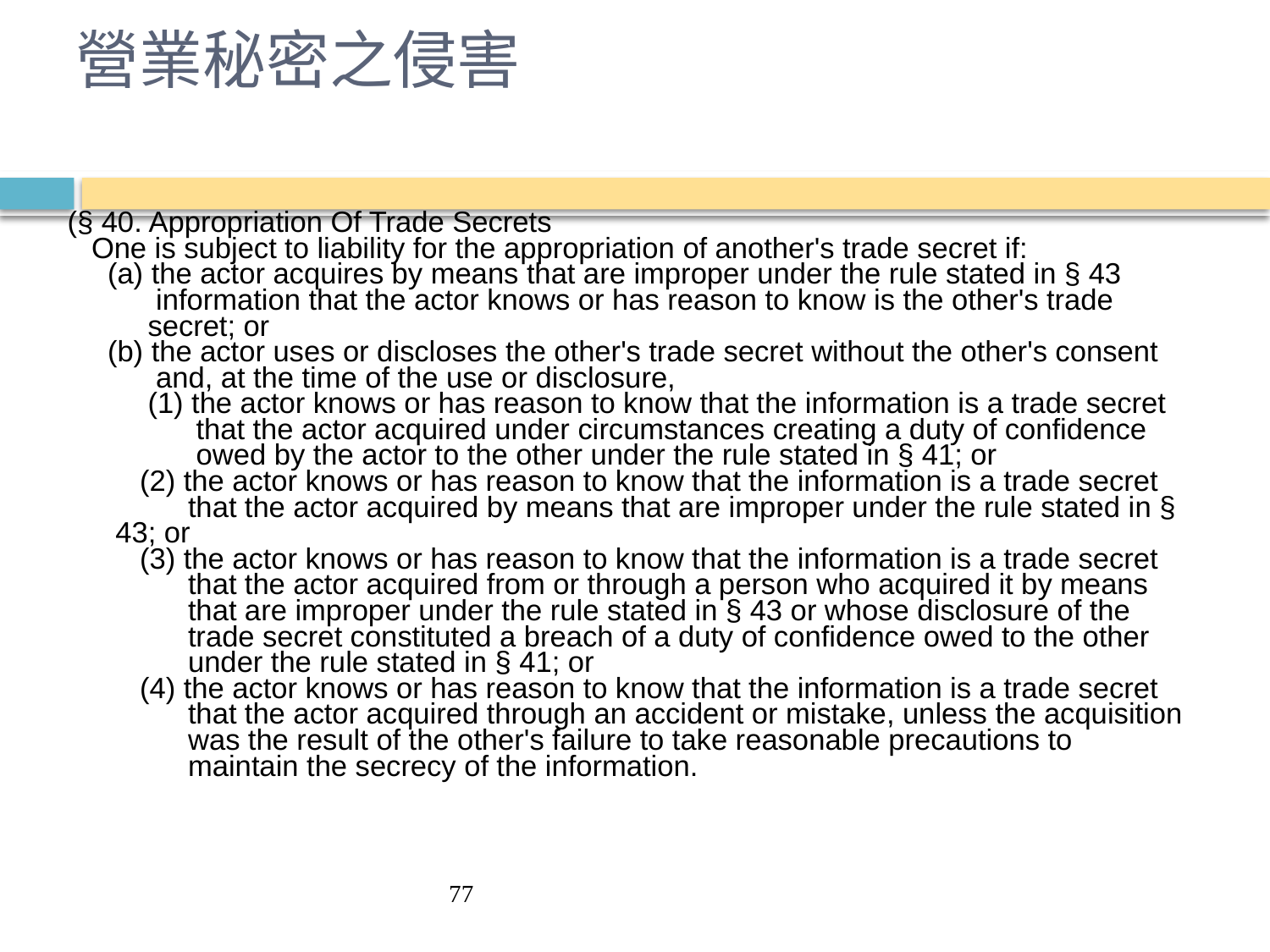

# 營業秘密之侵害
(§ 40. Appropriation Of Trade Secrets
   One is subject to liability for the appropriation of another's trade secret if:
     (a) the actor acquires by means that are improper under the rule stated in § 43
           information that the actor knows or has reason to know is the other's trade
          secret; or
     (b) the actor uses or discloses the other's trade secret without the other's consent
           and, at the time of the use or disclosure,
          (1) the actor knows or has reason to know that the information is a trade secret
                that the actor acquired under circumstances creating a duty of confidence
                owed by the actor to the other under the rule stated in § 41; or
         (2) the actor knows or has reason to know that the information is a trade secret
               that the actor acquired by means that are improper under the rule stated in § 43; or
         (3) the actor knows or has reason to know that the information is a trade secret
               that the actor acquired from or through a person who acquired it by means
               that are improper under the rule stated in § 43 or whose disclosure of the
               trade secret constituted a breach of a duty of confidence owed to the other
               under the rule stated in § 41; or
         (4) the actor knows or has reason to know that the information is a trade secret
               that the actor acquired through an accident or mistake, unless the acquisition
               was the result of the other's failure to take reasonable precautions to
               maintain the secrecy of the information.
77